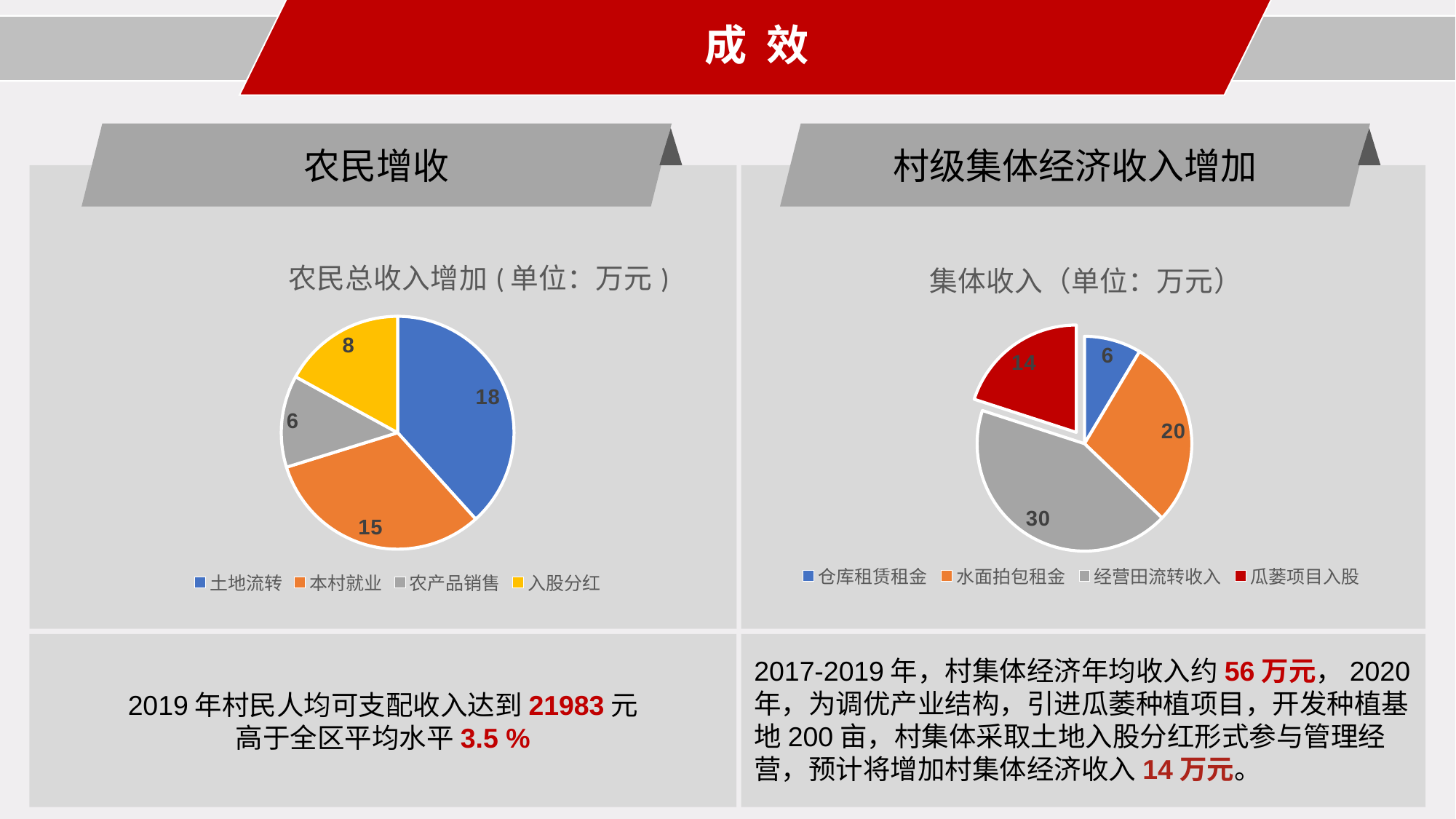

成  效

农民增收
村级集体经济收入增加

### Chart: 集体收入（单位：万元）

| Category | 集体收入 |
|---|---|
| 仓库租赁租金 | 6.0 |
| 水面拍包租金 | 20.0 |
| 经营田流转收入 | 30.0 |
| 瓜蒌项目入股 | 14.0 |

### Chart: 农民总收入增加(单位：万元)

| Category | 农民收入(单位：万元) |
|---|---|
| 土地流转 | 18.0 |
| 本村就业 | 15.0 |
| 农产品销售 | 6.0 |
| 入股分红 | 8.0 |
2019年村民人均可支配收入达到21983元
高于全区平均水平3.5 %

2017-2019年，村集体经济年均收入约56万元，2020年，为调优产业结构，引进瓜萎种植项目，开发种植基地200亩，村集体采取土地入股分红形式参与管理经营，预计将增加村集体经济收入14万元。